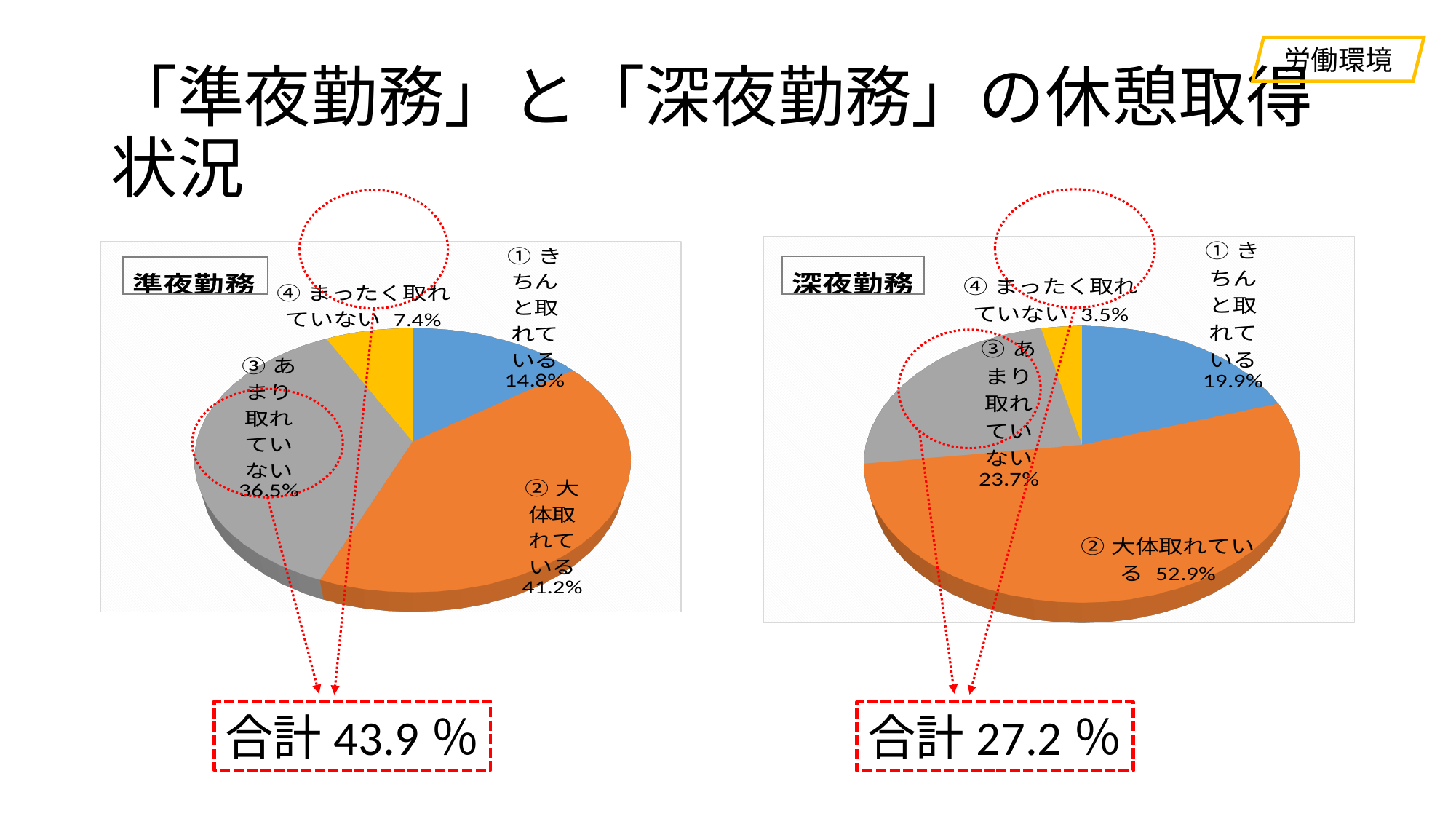

労働環境
# 「準夜勤務」と「深夜勤務」の休憩取得状況

[unsupported chart]

[unsupported chart]

合計43.9％
合計27.2％